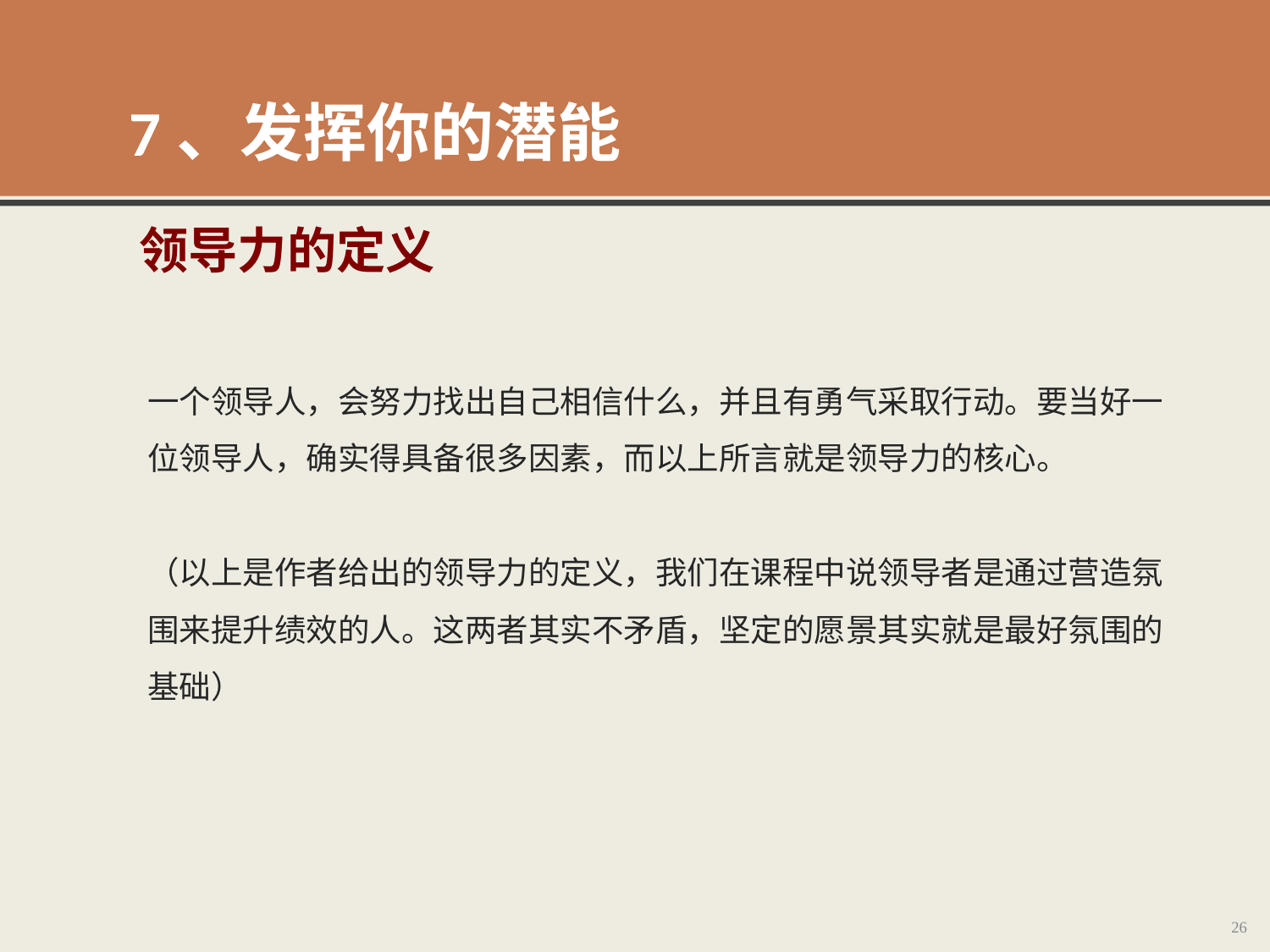

7、发挥你的潜能

领导力的定义
一个领导人，会努力找出自己相信什么，并且有勇气采取行动。要当好一位领导人，确实得具备很多因素，而以上所言就是领导力的核心。

（以上是作者给出的领导力的定义，我们在课程中说领导者是通过营造氛围来提升绩效的人。这两者其实不矛盾，坚定的愿景其实就是最好氛围的基础）
26